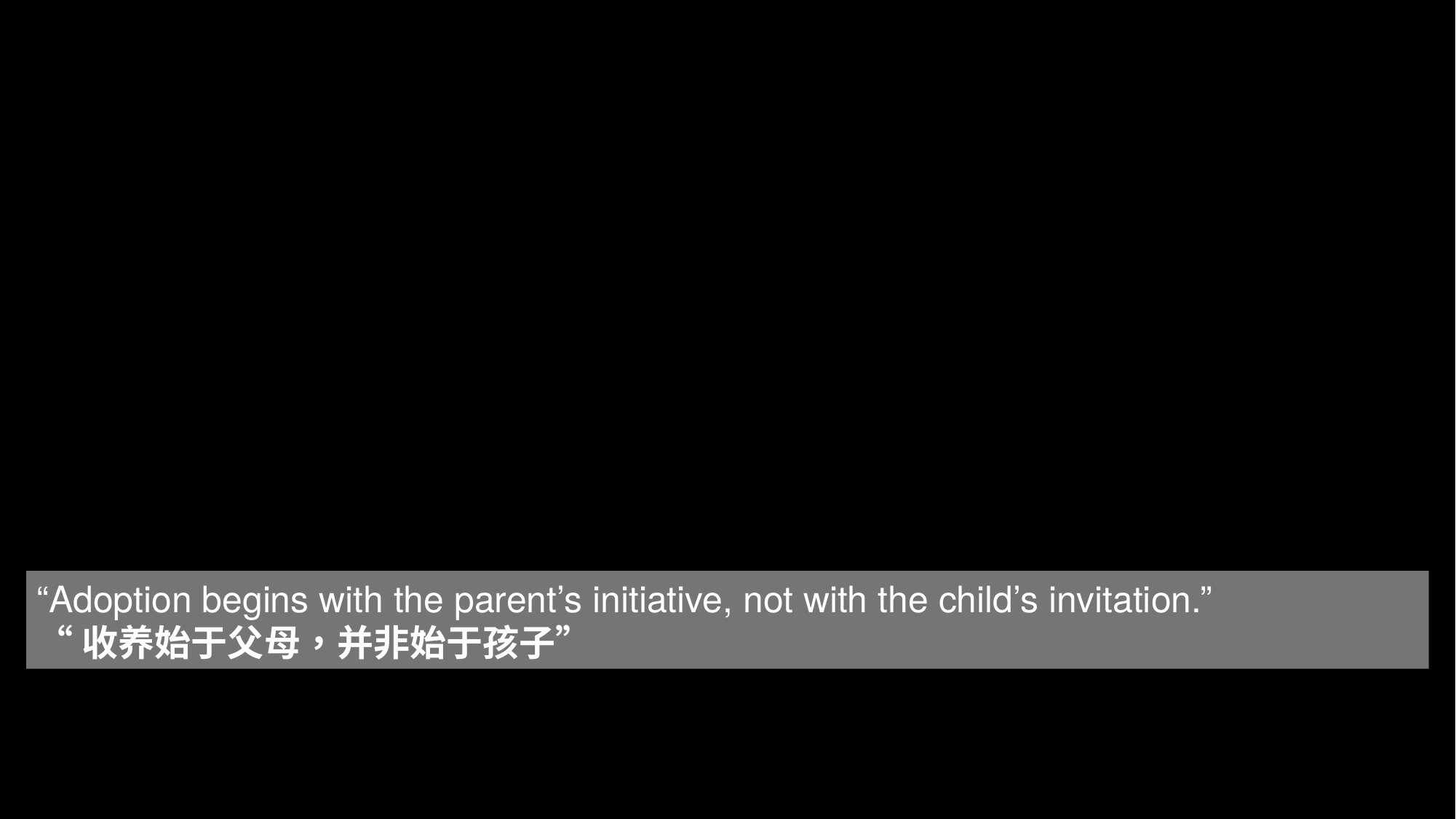

“Adoption begins with the parent’s initiative, not with the child’s invitation.”
“收养始于父母，并非始于孩子”